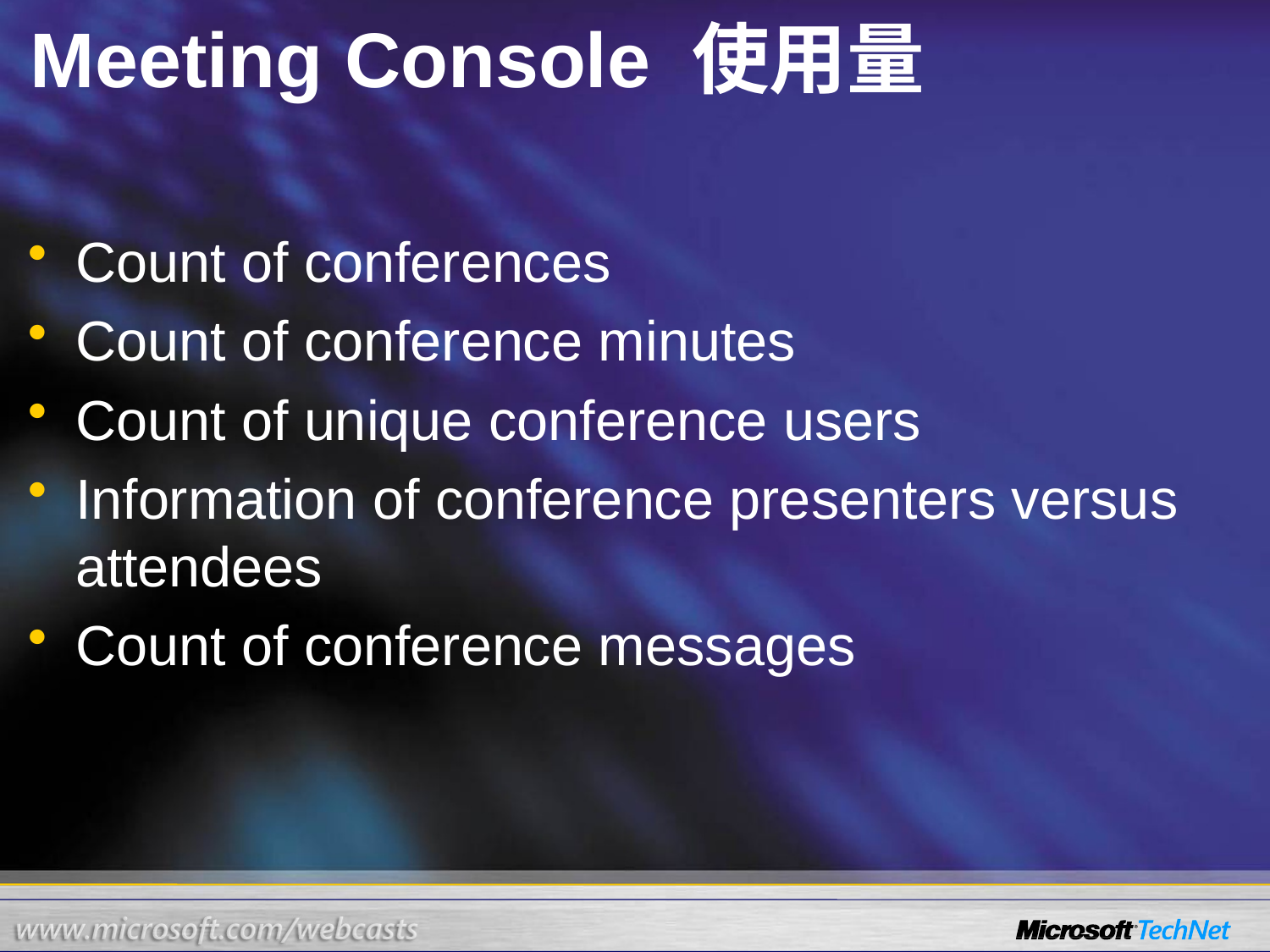

# Meeting Console 使用量
Count of conferences
Count of conference minutes
Count of unique conference users
Information of conference presenters versus attendees
Count of conference messages